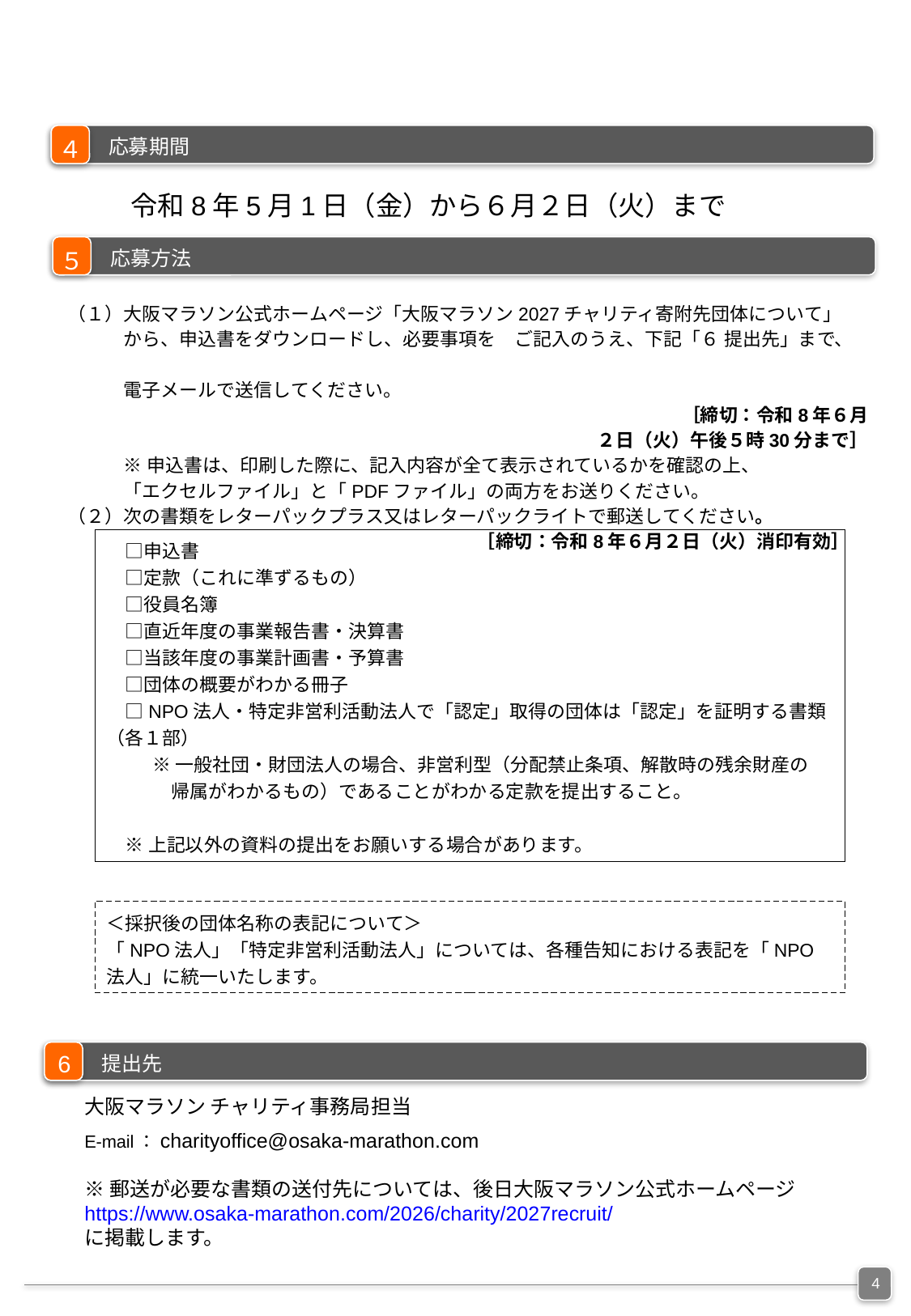

４

応募期間
令和8年5月1日（金）から６月２日（火）まで

５

応募方法
（１）大阪マラソン公式ホームページ「大阪マラソン2027チャリティ寄附先団体について」
　　　から、申込書をダウンロードし、必要事項を　ご記入のうえ、下記「６ 提出先」まで、
　　　電子メールで送信してください。
					［締切：令和8年６月２日（火）午後５時30分まで］
　　　※ 申込書は、印刷した際に、記入内容が全て表示されているかを確認の上、
　　　「エクセルファイル」と「PDFファイル」の両方をお送りください。
（２）次の書類をレターパックプラス又はレターパックライトで郵送してください。
　　　 ［締切：令和8年６月２日（火）消印有効］
　□申込書
　□定款（これに準ずるもの）
　□役員名簿
　□直近年度の事業報告書・決算書
　□当該年度の事業計画書・予算書
　□団体の概要がわかる冊子
　□NPO法人・特定非営利活動法人で「認定」取得の団体は「認定」を証明する書類
（各１部）
 　　※ 一般社団・財団法人の場合、非営利型（分配禁止条項、解散時の残余財産の
　　　  帰属がわかるもの）であることがわかる定款を提出すること。

　※ 上記以外の資料の提出をお願いする場合があります。
＜採択後の団体名称の表記について＞
「NPO法人」「特定非営利活動法人」については、各種告知における表記を「NPO法人」に統一いたします。

提出先

6
大阪マラソン チャリティ事務局担当
E-mail：charityoffice@osaka-marathon.com

※郵送が必要な書類の送付先については、後日大阪マラソン公式ホームページ
https://www.osaka-marathon.com/2026/charity/2027recruit/
に掲載します。

4